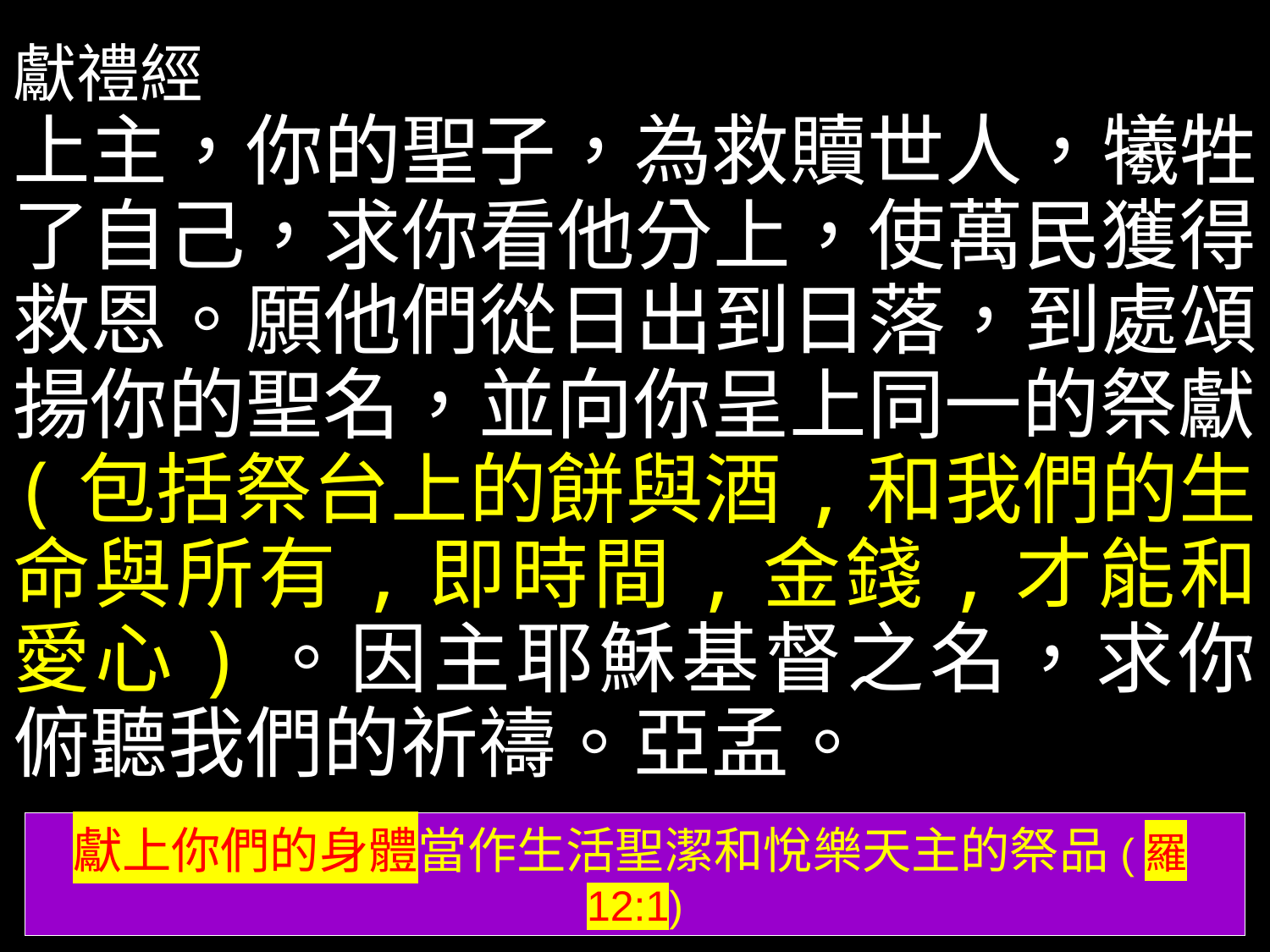

獻禮經
上主，你的聖子，為救贖世人，犧牲了自己，求你看他分上，使萬民獲得救恩。願他們從日出到日落，到處頌揚你的聖名，並向你呈上同一的祭獻(包括祭台上的餅與酒,和我們的生命與所有,即時間,金錢,才能和愛心)。因主耶穌基督之名，求你俯聽我們的祈禱。亞孟。
獻上你們的身體當作生活聖潔和悅樂天主的祭品(羅12:1)